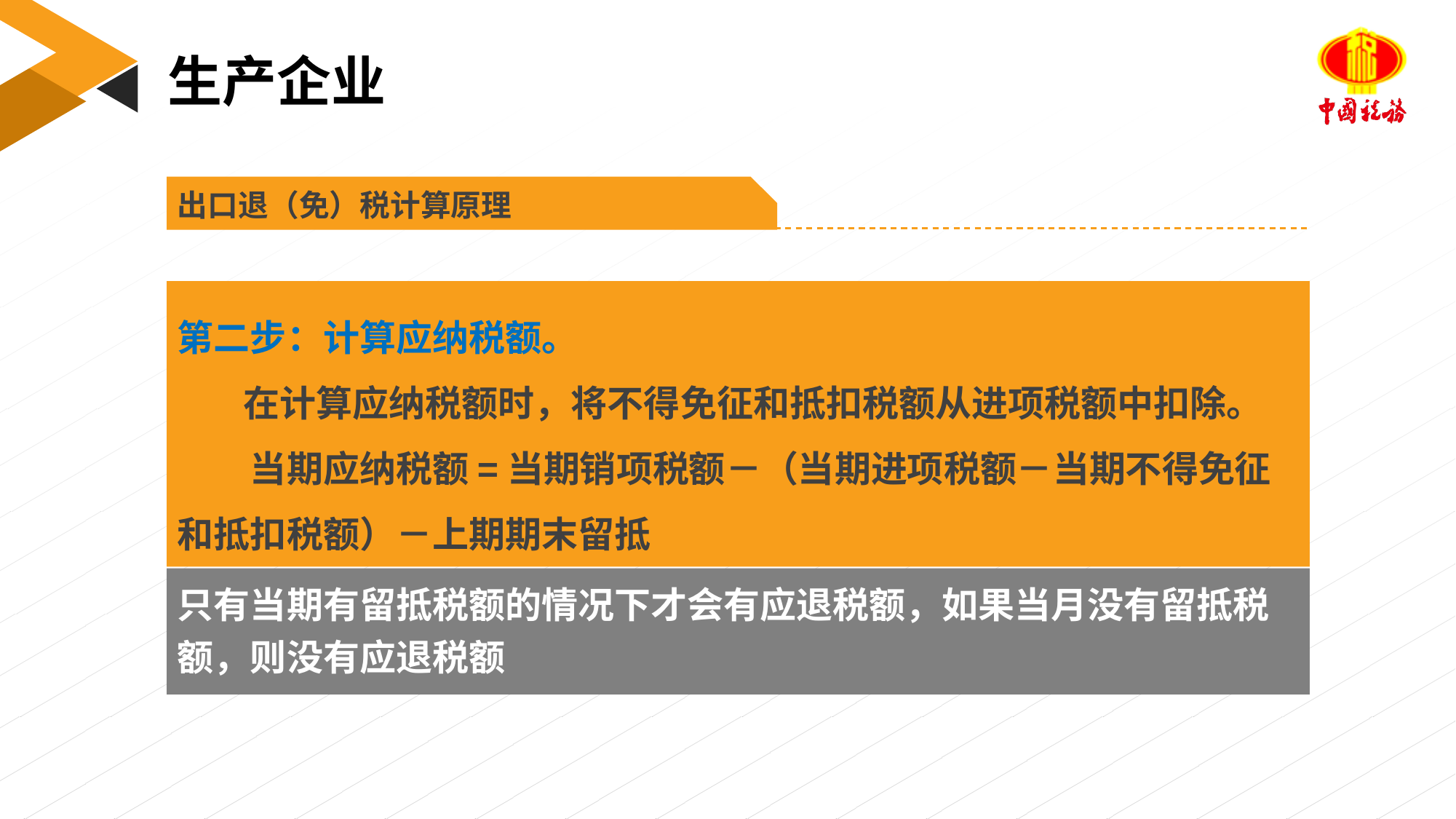

生产企业

出口退（免）税计算原理

第二步：计算应纳税额。
       在计算应纳税额时，将不得免征和抵扣税额从进项税额中扣除。
　　当期应纳税额=当期销项税额－（当期进项税额－当期不得免征和抵扣税额）－上期期末留抵
只有当期有留抵税额的情况下才会有应退税额，如果当月没有留抵税额，则没有应退税额